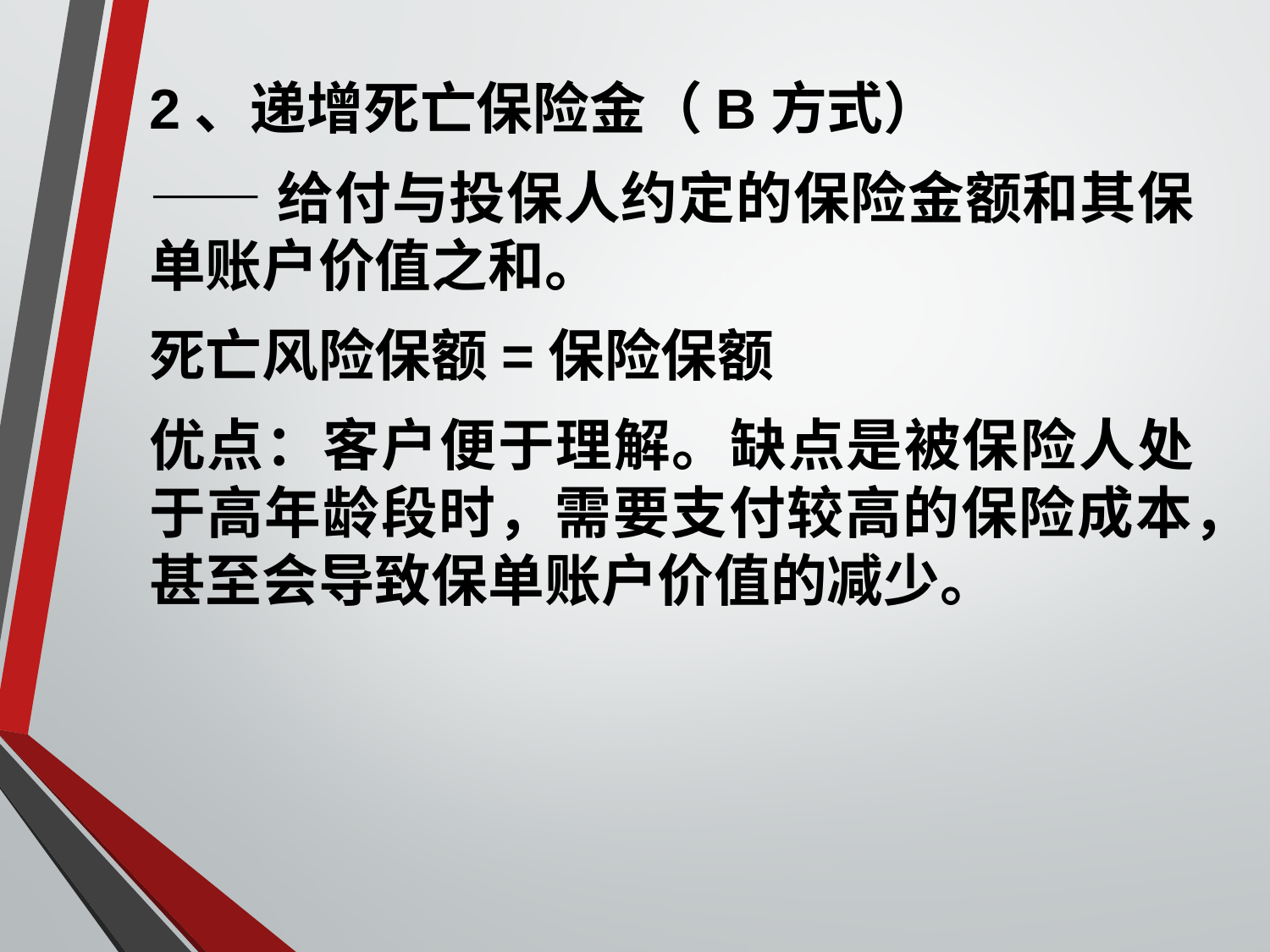

2、递增死亡保险金（B方式）
——给付与投保人约定的保险金额和其保单账户价值之和。
死亡风险保额=保险保额
优点：客户便于理解。缺点是被保险人处于高年龄段时，需要支付较高的保险成本，甚至会导致保单账户价值的减少。